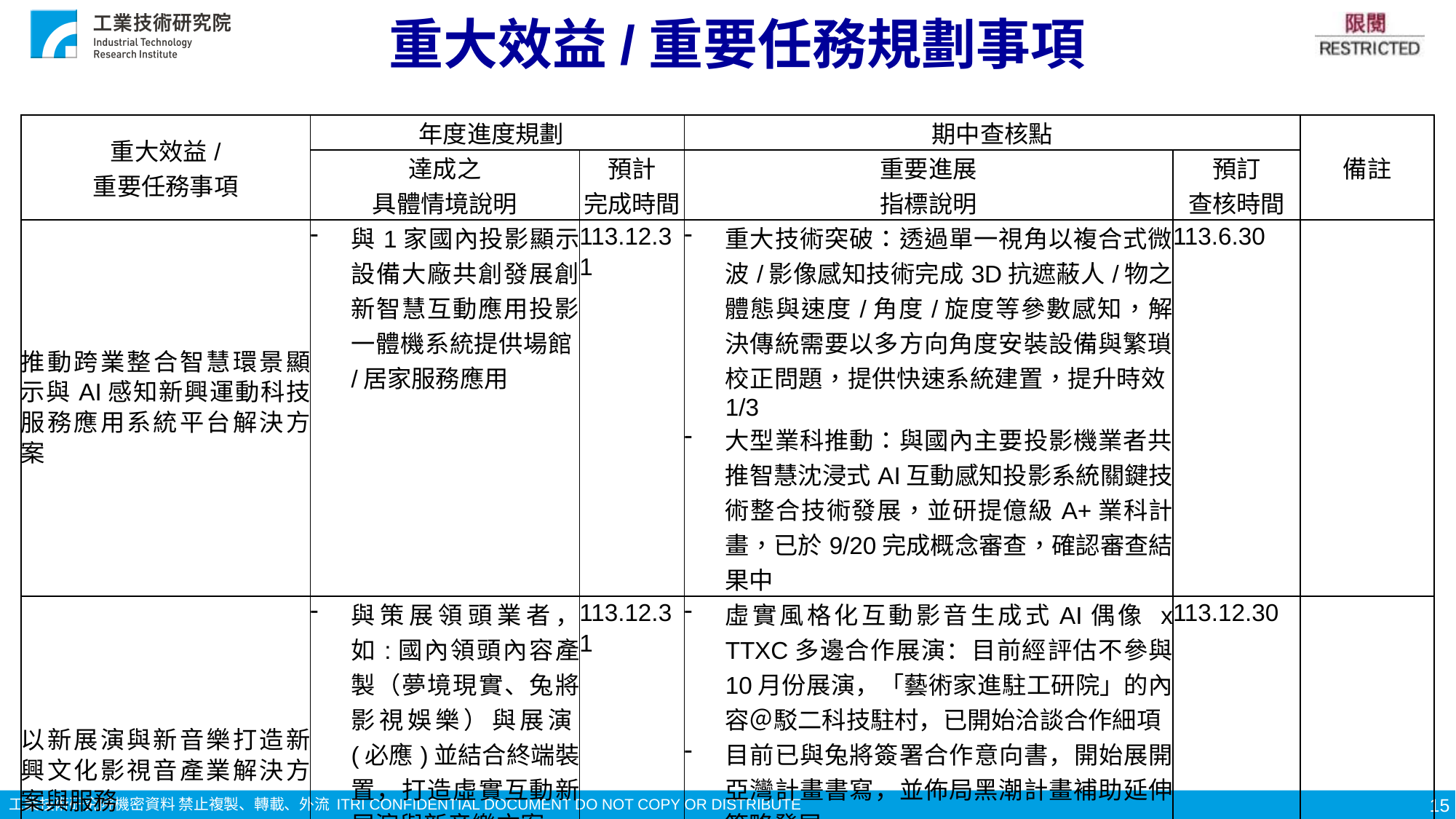

# 重大效益/重要任務規劃事項
| 重大效益/ 重要任務事項 | 年度進度規劃 |  | 期中查核點 |  | 備註 |
| --- | --- | --- | --- | --- | --- |
|  | 達成之 具體情境說明 | 預計 完成時間 | 重要進展 指標說明 | 預訂 查核時間 |  |
| 推動跨業整合智慧環景顯示與AI感知新興運動科技服務應用系統平台解決方案 | 與1家國內投影顯示設備大廠共創發展創新智慧互動應用投影一體機系統提供場館/居家服務應用 | 113.12.31 | 重大技術突破：透過單一視角以複合式微波/影像感知技術完成3D抗遮蔽人/物之體態與速度/角度/旋度等參數感知，解決傳統需要以多方向角度安裝設備與繁瑣校正問題，提供快速系統建置，提升時效1/3 大型業科推動：與國內主要投影機業者共推智慧沈浸式AI互動感知投影系統關鍵技術整合技術發展，並研提億級A+業科計畫，已於9/20完成概念審查，確認審查結果中 | 113.6.30 |  |
| 以新展演與新音樂打造新興文化影視音產業解決方案與服務 | 與策展領頭業者，如:國內領頭內容產製（夢境現實、兔將影視娛樂）與展演(必應)並結合終端裝置，打造虛實互動新展演與新音樂方案 | 113.12.31 | 虛實風格化互動影音生成式AI偶像 x TTXC多邊合作展演：目前經評估不參與 10月份展演，「藝術家進駐工研院」的內容＠駁二科技駐村，已開始洽談合作細項 目前已與兔將簽署合作意向書，開始展開亞灣計畫書寫，並佈局黑潮計畫補助延伸策略發展 洽談衛武營虛實融合互動影音展演，已洽談展覽組，計畫明年二\三月前有一檔合作演出 | 113.12.30 |  |
15